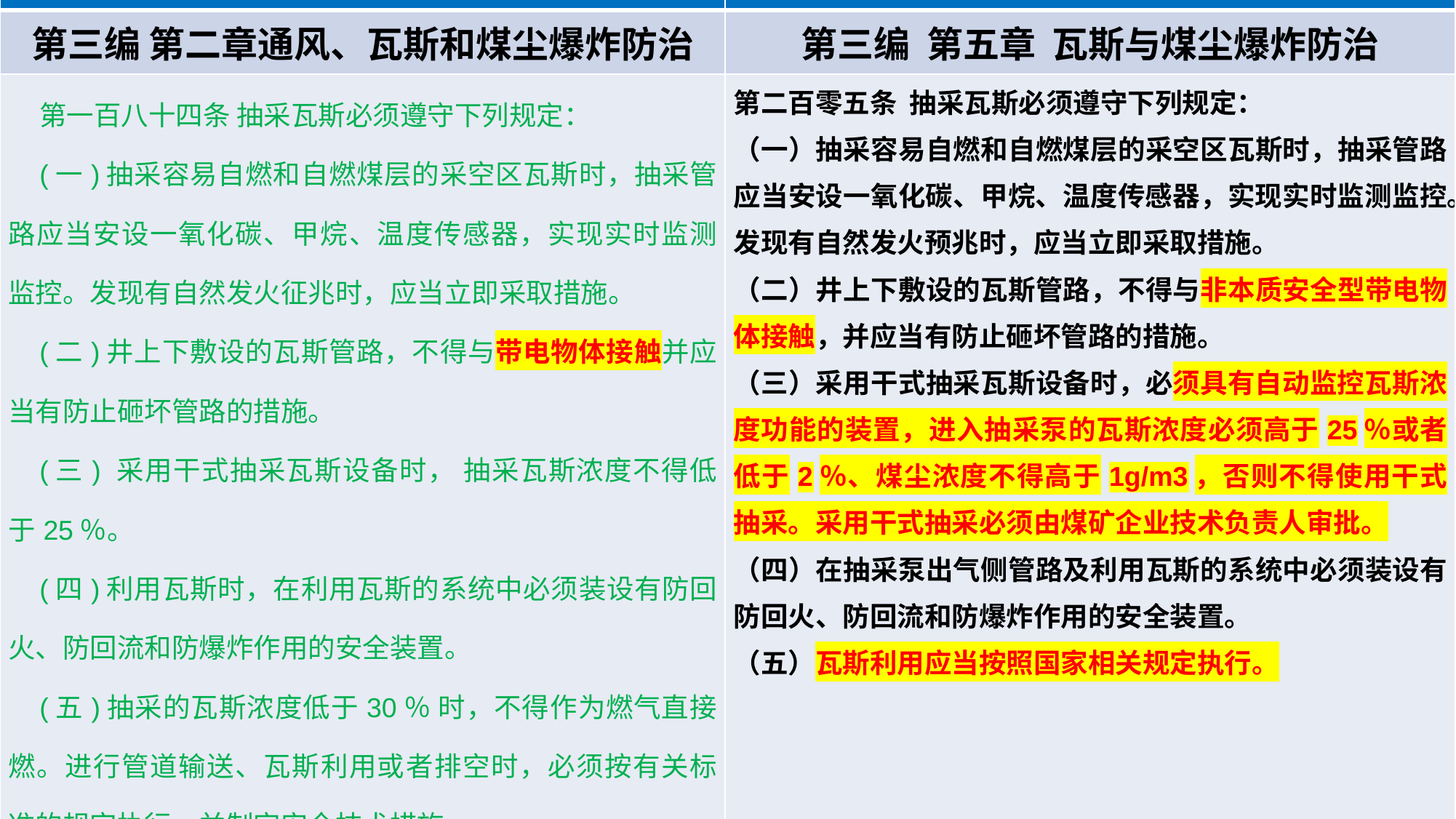

| 《煤矿安全规程》（2022版） | 《煤矿安全规程》（2025版） |
| --- | --- |
| 第三编 第二章通风、瓦斯和煤尘爆炸防治 | 第三编 第五章 瓦斯与煤尘爆炸防治 |
| 第一百八十四条 抽采瓦斯必须遵守下列规定： (一)抽采容易自燃和自燃煤层的采空区瓦斯时，抽采管路应当安设一氧化碳、甲烷、温度传感器，实现实时监测监控。发现有自然发火征兆时，应当立即采取措施。 (二)井上下敷设的瓦斯管路，不得与带电物体接触并应当有防止砸坏管路的措施。 (三) 采用干式抽采瓦斯设备时， 抽采瓦斯浓度不得低于25％。 (四)利用瓦斯时，在利用瓦斯的系统中必须装设有防回火、防回流和防爆炸作用的安全装置。 (五)抽采的瓦斯浓度低于30％ 时，不得作为燃气直接燃。进行管道输送、瓦斯利用或者排空时，必须按有关标准的规定执行，并制定安全技术措施。 | 第二百零五条 抽采瓦斯必须遵守下列规定： （一）抽采容易自燃和自燃煤层的采空区瓦斯时，抽采管路应当安设一氧化碳、甲烷、温度传感器，实现实时监测监控。发现有自然发火预兆时，应当立即采取措施。 （二）井上下敷设的瓦斯管路，不得与非本质安全型带电物体接触，并应当有防止砸坏管路的措施。 （三）采用干式抽采瓦斯设备时，必须具有自动监控瓦斯浓度功能的装置，进入抽采泵的瓦斯浓度必须高于25％或者低于2％、煤尘浓度不得高于1g/m3，否则不得使用干式抽采。采用干式抽采必须由煤矿企业技术负责人审批。 （四）在抽采泵出气侧管路及利用瓦斯的系统中必须装设有防回火、防回流和防爆炸作用的安全装置。 （五）瓦斯利用应当按照国家相关规定执行。 |
【培训要点】      本条是关于矿井抽采瓦斯有关规定。
要点 1▶▶‌1.将“征兆”修改为 “预兆”，表述更加科学规范；2.井上下敷设的瓦斯管路，不得与非本安型带电物体接触，并应当有防止砸坏管路的措施。因为抽采管路流量浓度监测传感器都是带电物体，因此修改为非本安型带电物体；3.利用瓦斯时，在利用瓦斯的系统改为“利用瓦斯时，抽采泵出气侧管路系统”，与强制性国家标准《煤矿低浓度瓦斯管道输送安全保障系统设计规范》相关保持一致。